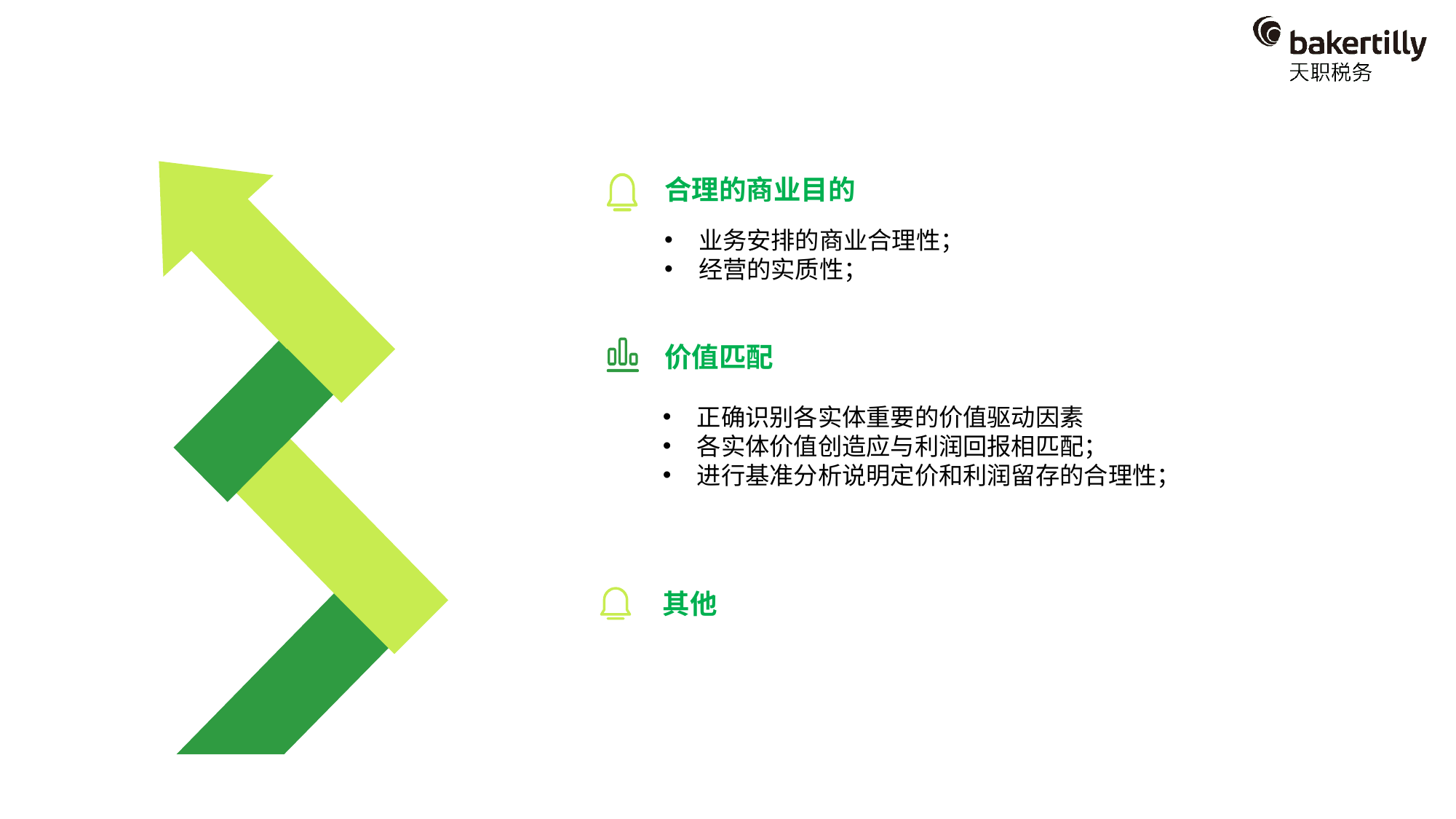

应该从哪些角度去应对税务稽查

合理的商业目的

业务安排的商业合理性；
经营的实质性；

价值匹配

正确识别各实体重要的价值驱动因素
各实体价值创造应与利润回报相匹配；
进行基准分析说明定价和利润留存的合理性；

其他